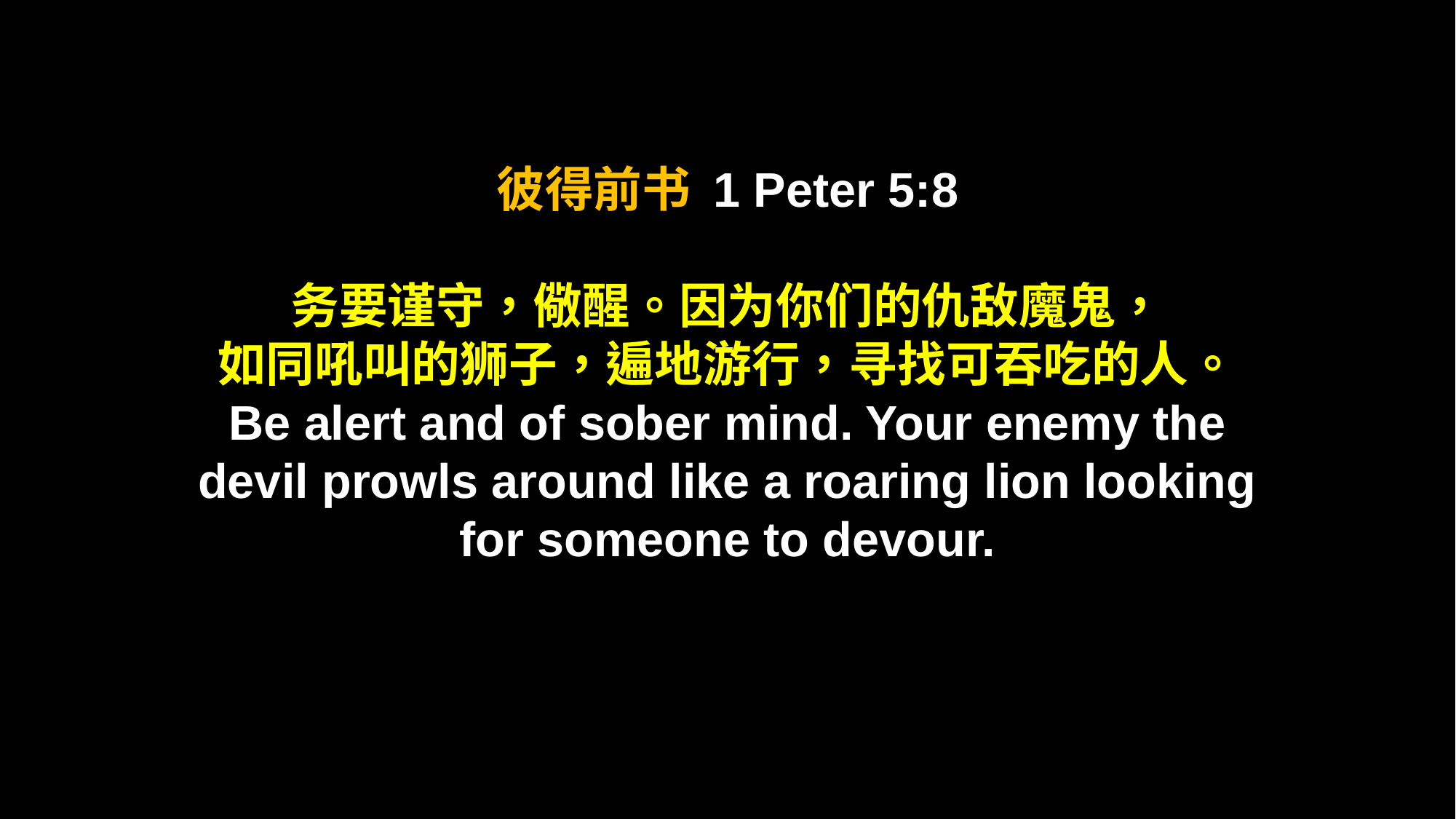

彼得前书 1 Peter 5:8

务要谨守，儆醒。因为你们的仇敌魔鬼，
如同吼叫的狮子，遍地游行，寻找可吞吃的人。
Be alert and of sober mind. Your enemy the devil prowls around like a roaring lion looking for someone to devour.